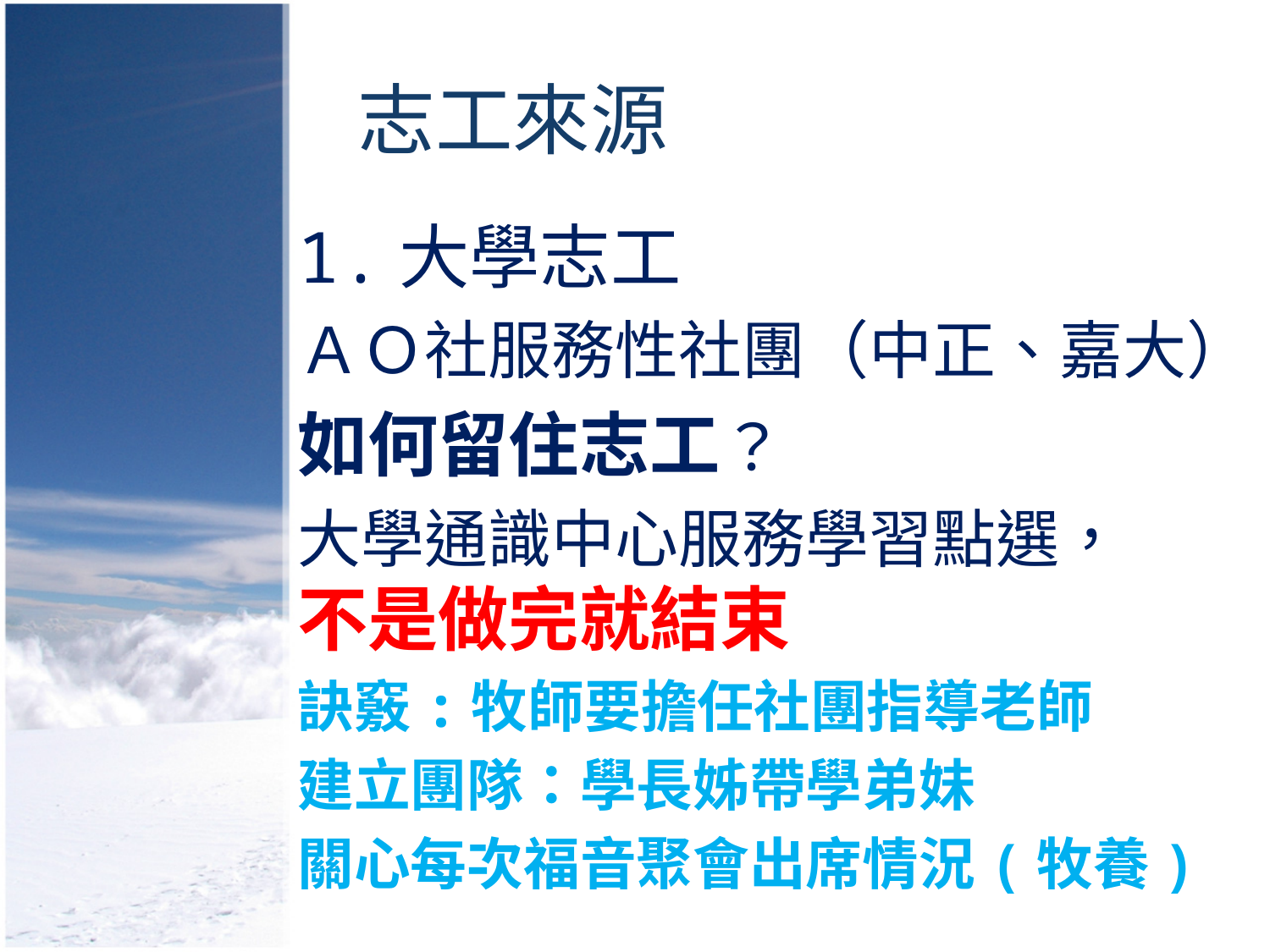

# 志工來源
1.大學志工
ＡＯ社服務性社團（中正、嘉大）
如何留住志工？
大學通識中心服務學習點選，
不是做完就結束
訣竅:牧師要擔任社團指導老師
建立團隊：學長姊帶學弟妹
關心每次福音聚會出席情況(牧養)